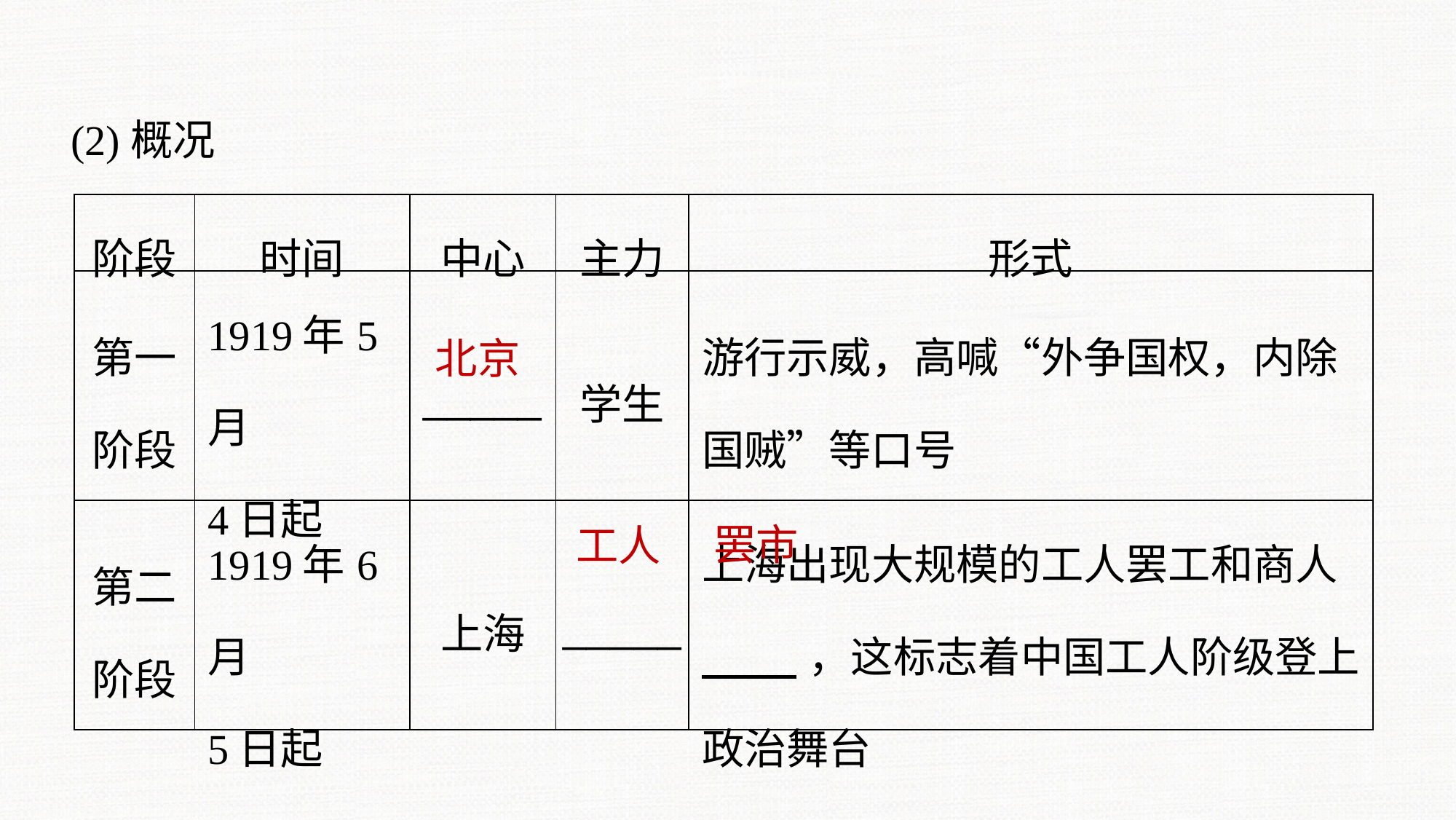

(2)概况
| 阶段 | 时间 | 中心 | 主力 | 形式 |
| --- | --- | --- | --- | --- |
| 第一阶段 | 1919年5月 4日起 | \_\_\_\_\_ | 学生 | 游行示威，高喊“外争国权，内除国贼”等口号 |
| 第二阶段 | 1919年6月 5日起 | 上海 | \_\_\_\_\_ | 上海出现大规模的工人罢工和商人 ，这标志着中国工人阶级登上政治舞台 |
北京
罢市
工人